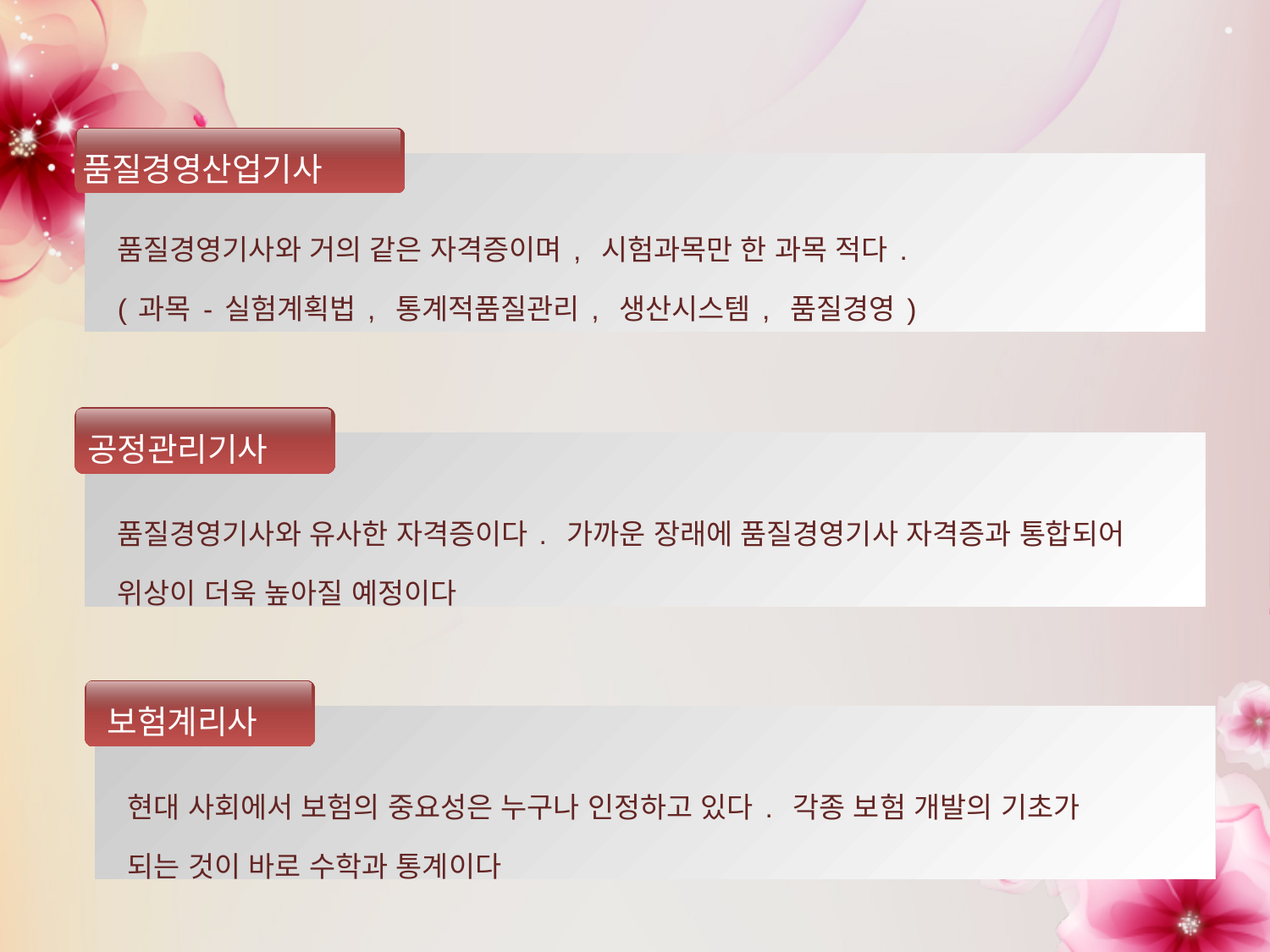

품질경영산업기사

품질경영기사와 거의 같은 자격증이며, 시험과목만 한 과목 적다.
(과목-실험계획법, 통계적품질관리, 생산시스템, 품질경영)

공정관리기사

품질경영기사와 유사한 자격증이다. 가까운 장래에 품질경영기사 자격증과 통합되어 위상이 더욱 높아질 예정이다

보험계리사

현대 사회에서 보험의 중요성은 누구나 인정하고 있다. 각종 보험 개발의 기초가 되는 것이 바로 수학과 통계이다